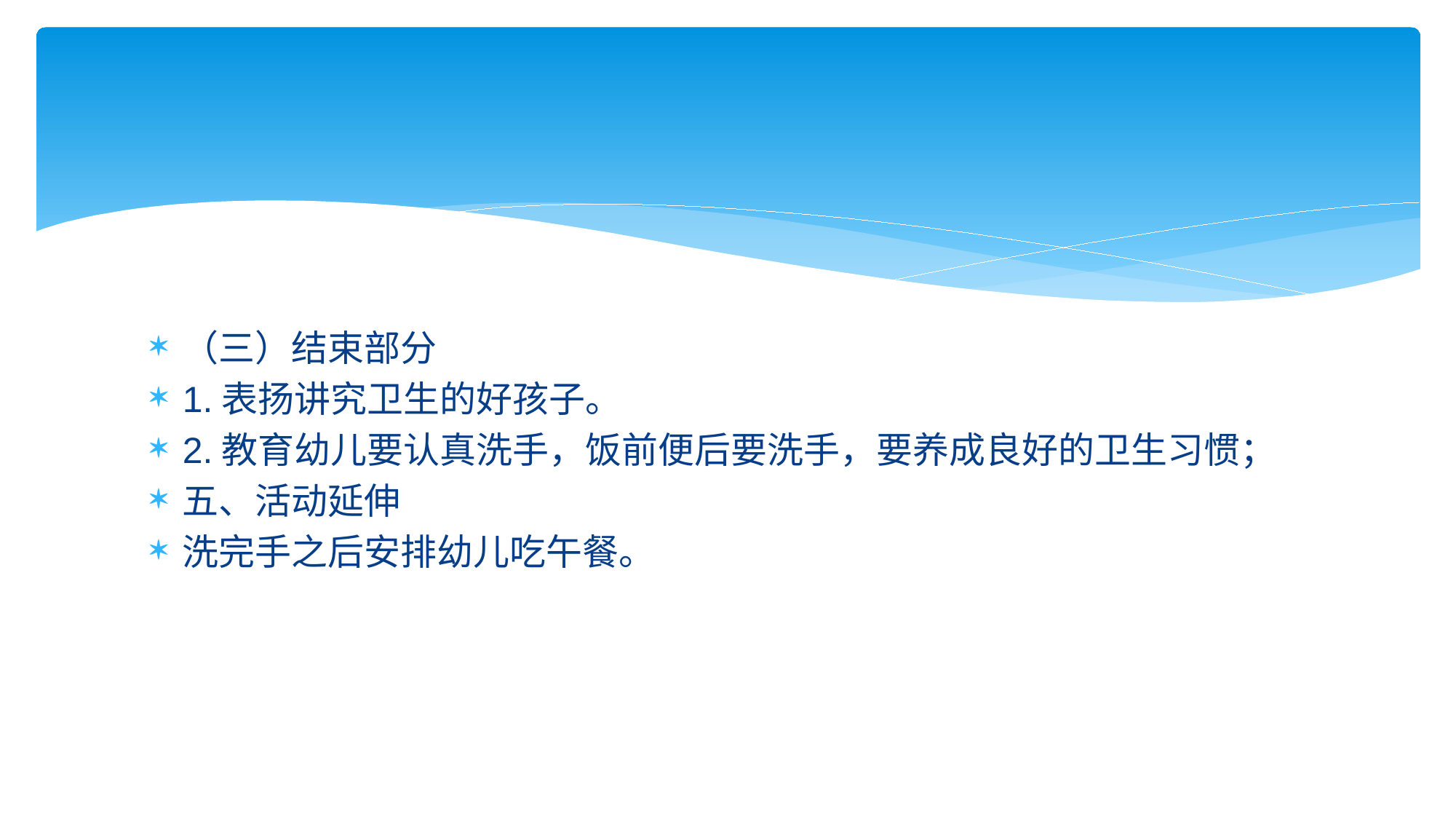

#
（三）结束部分
1.表扬讲究卫生的好孩子。
2.教育幼儿要认真洗手，饭前便后要洗手，要养成良好的卫生习惯；
五、活动延伸
洗完手之后安排幼儿吃午餐。